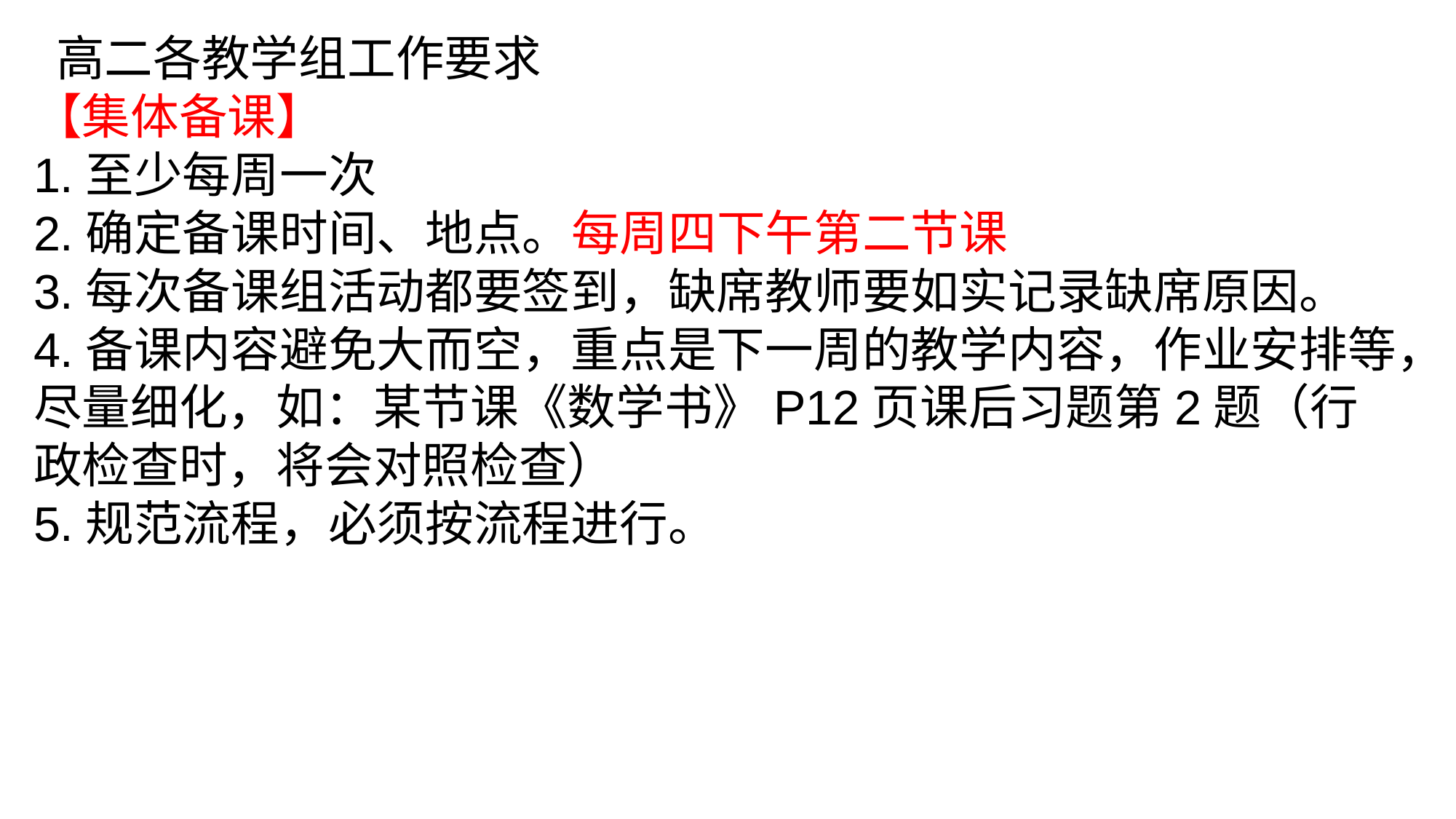

高二各教学组工作要求
【集体备课】
1.至少每周一次
2.确定备课时间、地点。每周四下午第二节课
3.每次备课组活动都要签到，缺席教师要如实记录缺席原因。
4.备课内容避免大而空，重点是下一周的教学内容，作业安排等，尽量细化，如：某节课《数学书》P12页课后习题第2题（行政检查时，将会对照检查）
5.规范流程，必须按流程进行。